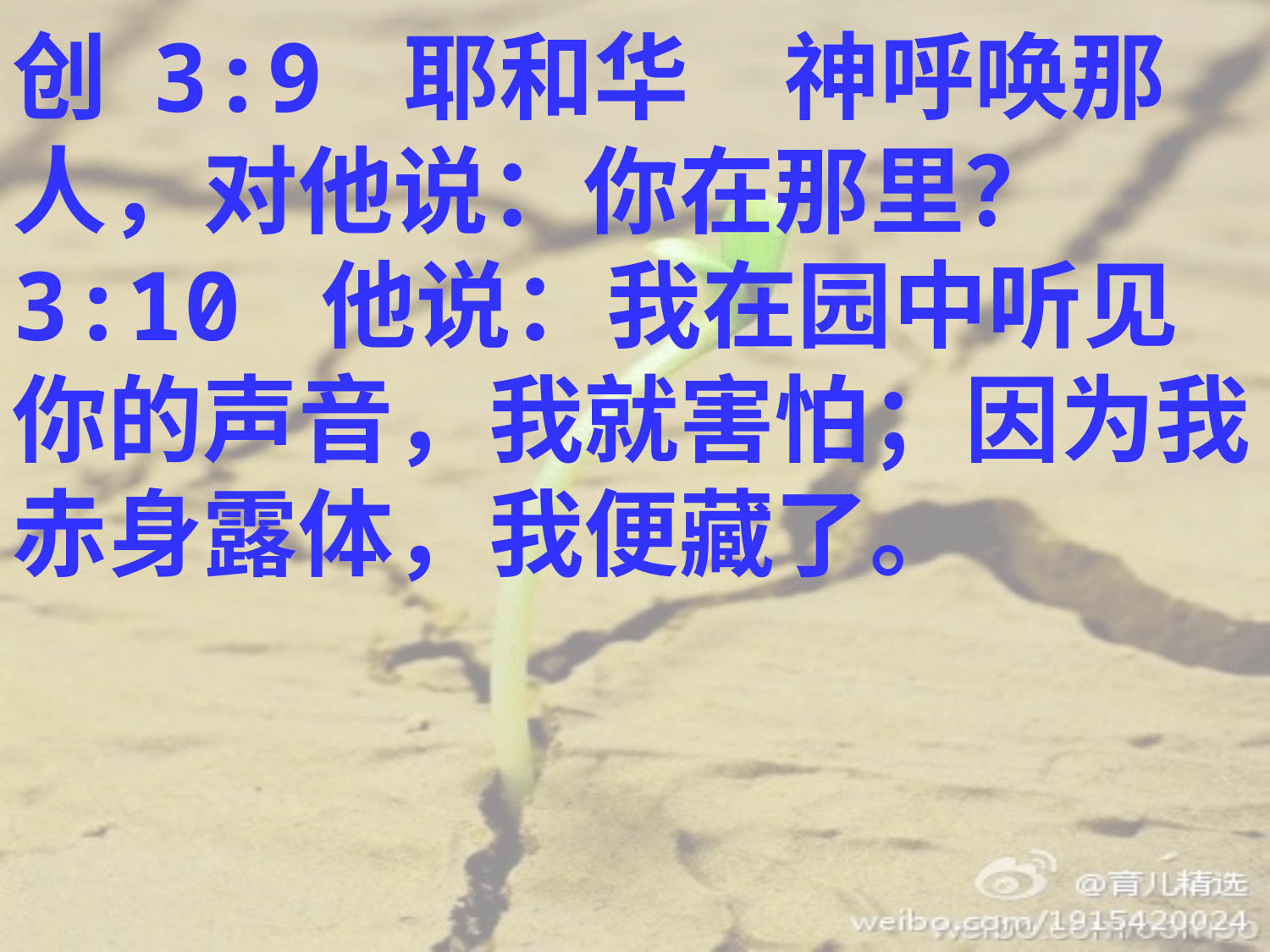

创 3:9 耶和华　神呼唤那人，对他说：你在那里？3:10 他说：我在园中听见你的声音，我就害怕；因为我赤身露体，我便藏了。